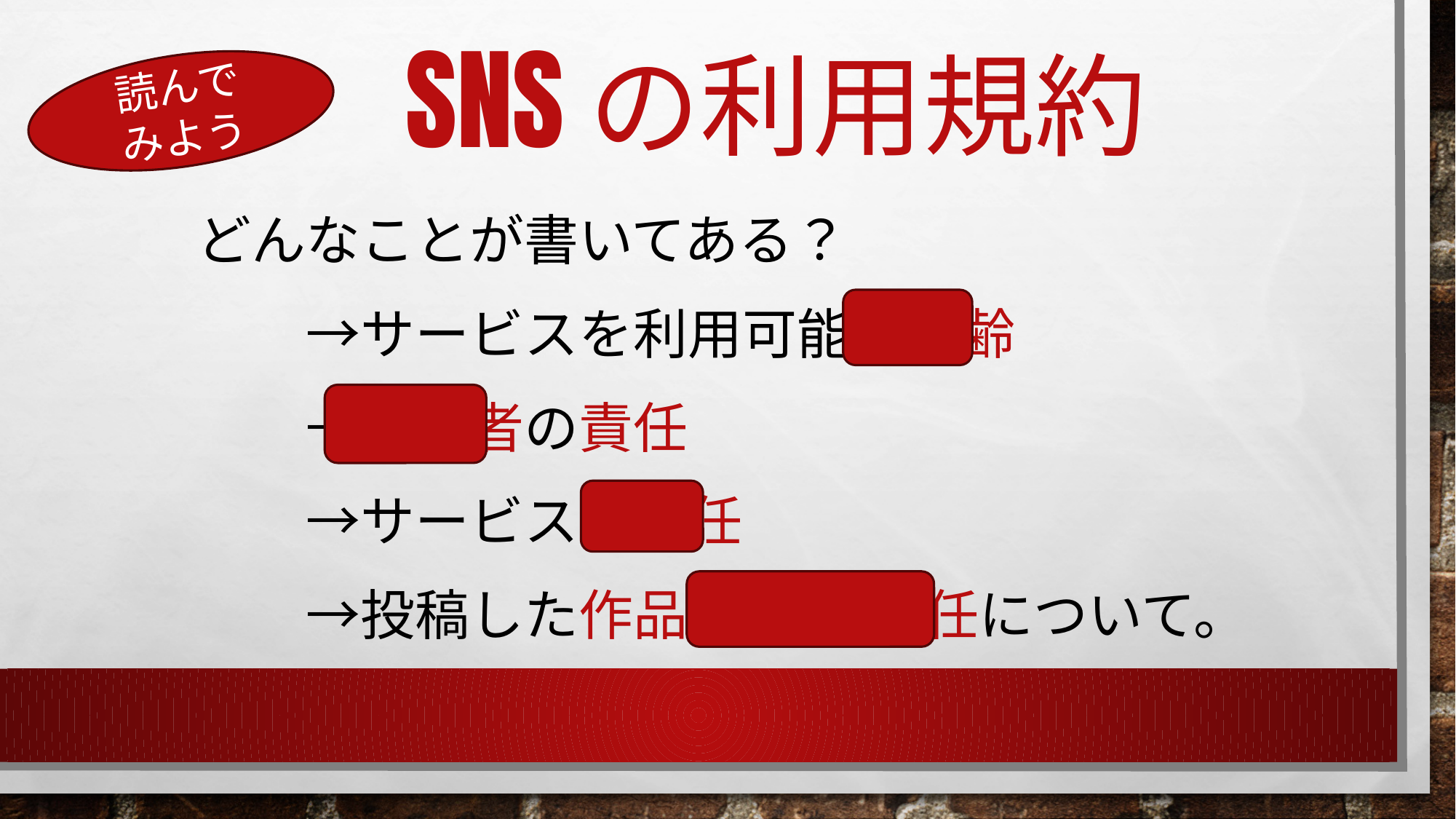

# SNSの利用規約
読んで
みよう
どんなことが書いてある？
　　→サービスを利用可能な年齢
　　→利用者の責任
　　→サービスの責任
　　→投稿した作品の権利・責任について。